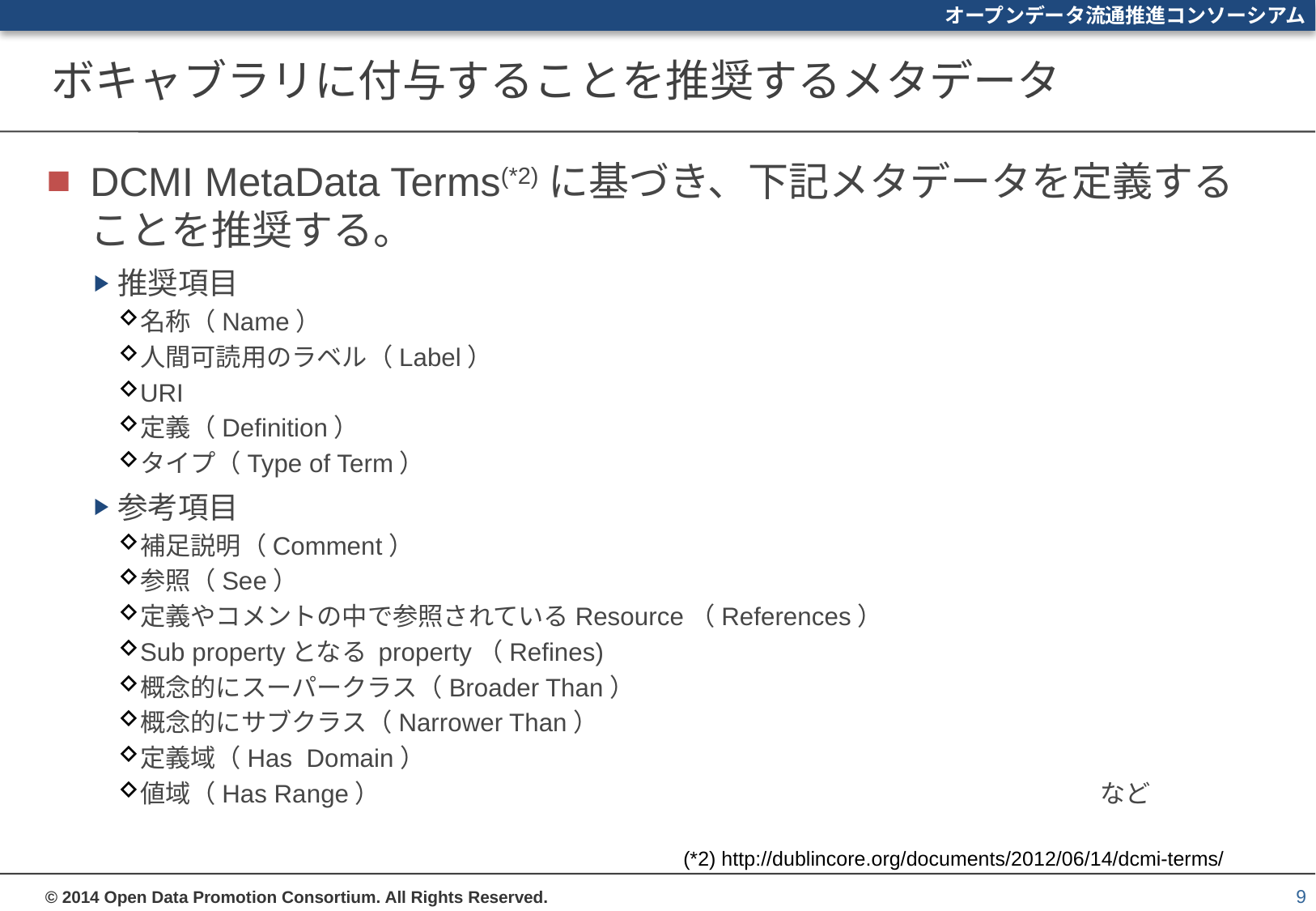

# ボキャブラリに付与することを推奨するメタデータ
DCMI MetaData Terms(*2)に基づき、下記メタデータを定義することを推奨する。
推奨項目
名称（Name）
人間可読用のラベル（Label）
URI
定義（Definition）
タイプ（Type of Term）
参考項目
補足説明（Comment）
参照（See）
定義やコメントの中で参照されているResource（References）
Sub propertyとなる property（Refines)
概念的にスーパークラス（Broader Than）
概念的にサブクラス（Narrower Than）
定義域（Has  Domain）
値域（Has Range）						など

(*2) http://dublincore.org/documents/2012/06/14/dcmi-terms/
9